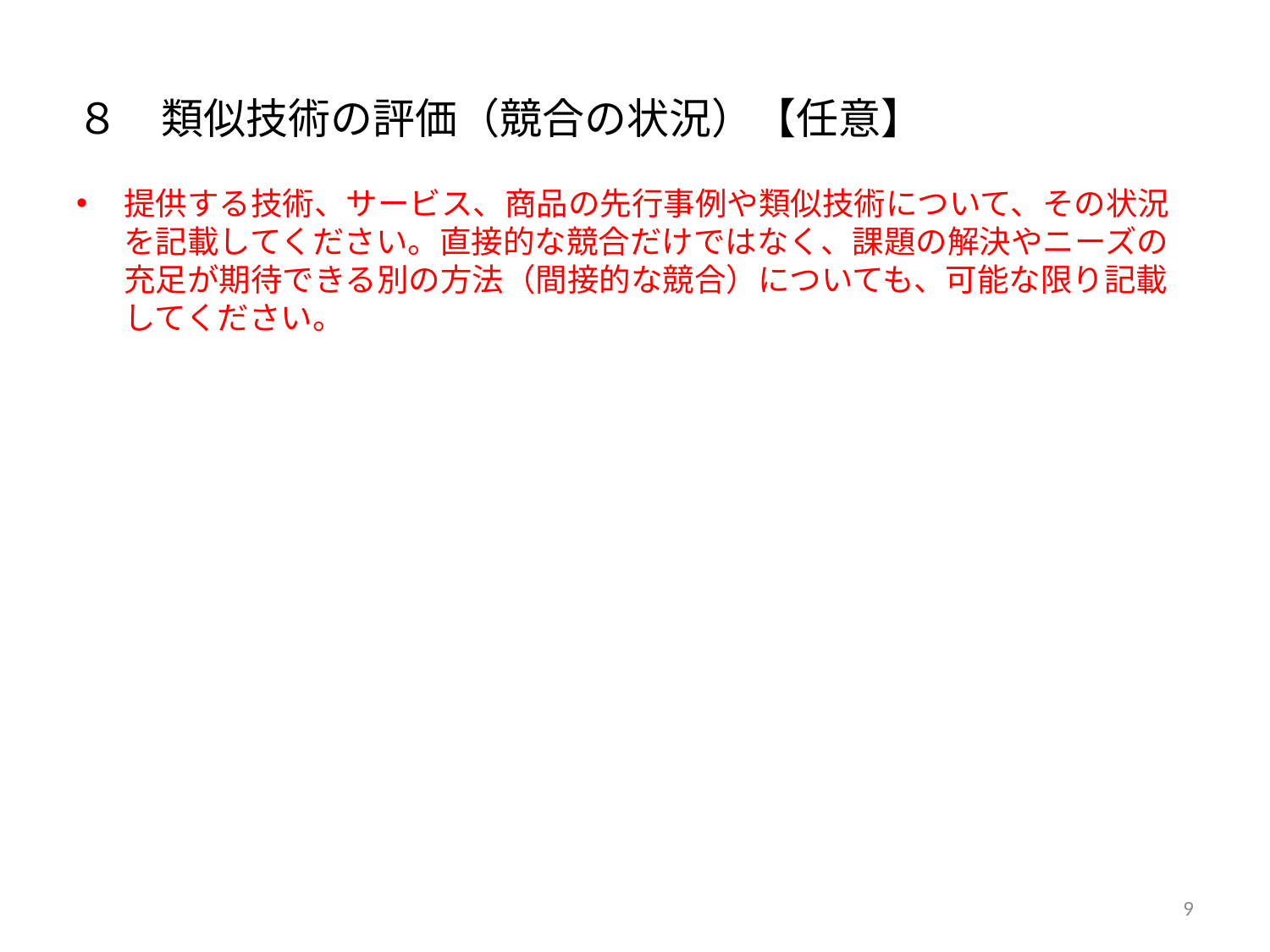

# ８　類似技術の評価（競合の状況）【任意】
提供する技術、サービス、商品の先行事例や類似技術について、その状況を記載してください。直接的な競合だけではなく、課題の解決やニーズの充足が期待できる別の方法（間接的な競合）についても、可能な限り記載してください。
9